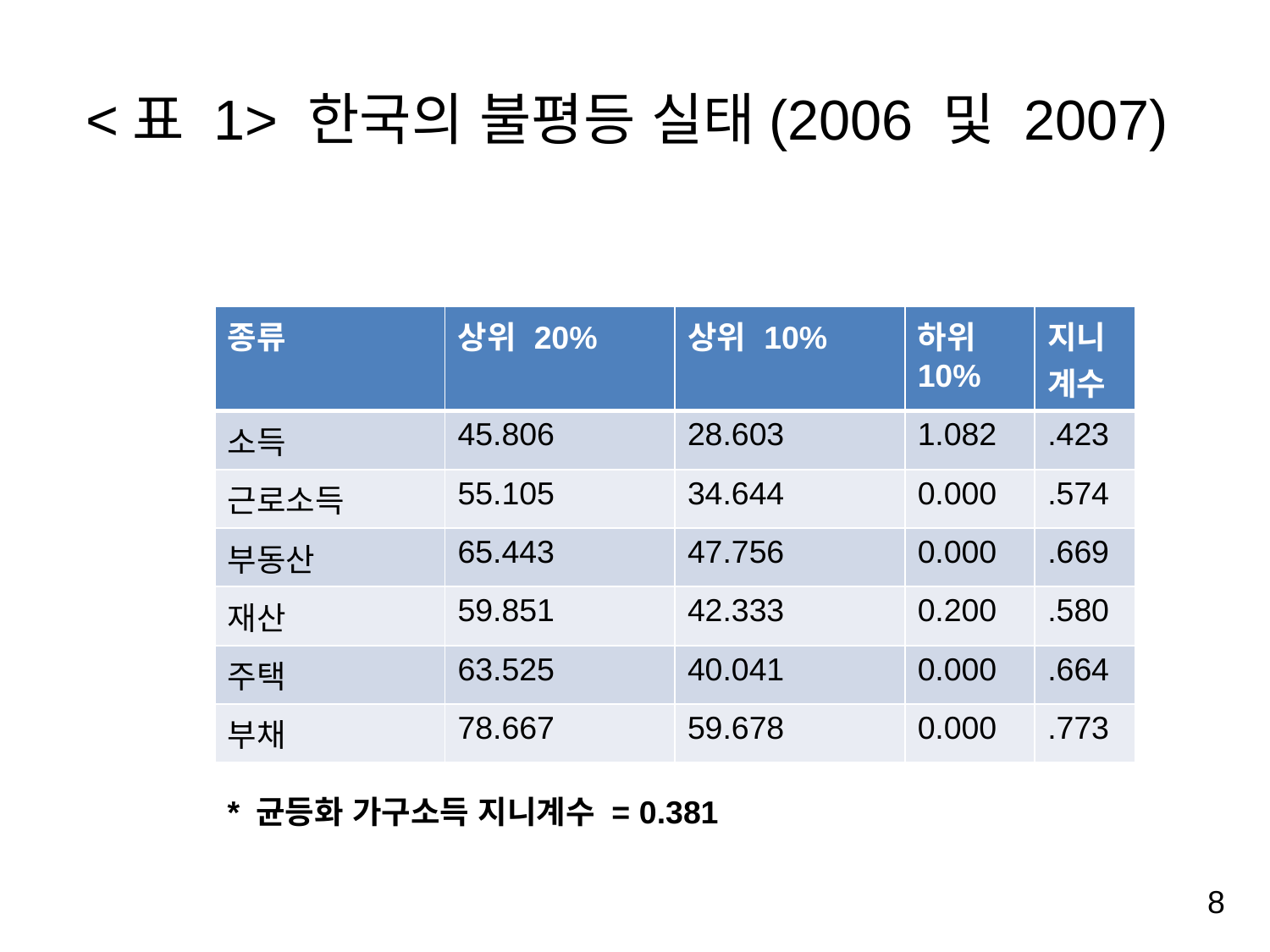

# <표 1> 한국의 불평등 실태(2006 및 2007)
| 종류 | 상위 20% | 상위 10% | 하위 10% | 지니계수 |
| --- | --- | --- | --- | --- |
| 소득 | 45.806 | 28.603 | 1.082 | .423 |
| 근로소득 | 55.105 | 34.644 | 0.000 | .574 |
| 부동산 | 65.443 | 47.756 | 0.000 | .669 |
| 재산 | 59.851 | 42.333 | 0.200 | .580 |
| 주택 | 63.525 | 40.041 | 0.000 | .664 |
| 부채 | 78.667 | 59.678 | 0.000 | .773 |
* 균등화 가구소득 지니계수 = 0.381
8